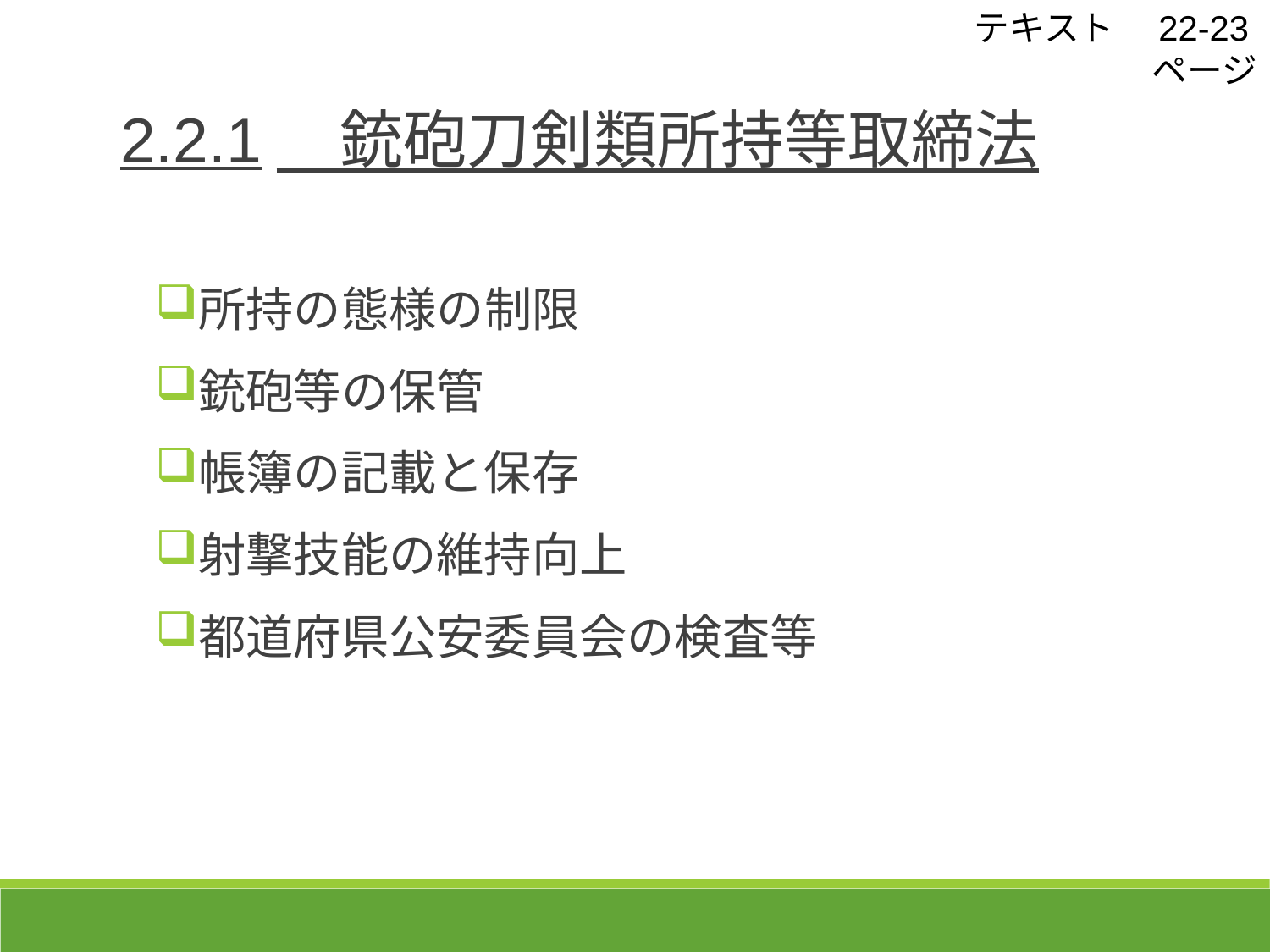

テキスト　22-23ページ
2.2.1　銃砲刀剣類所持等取締法
所持の態様の制限
銃砲等の保管
帳簿の記載と保存
射撃技能の維持向上
都道府県公安委員会の検査等